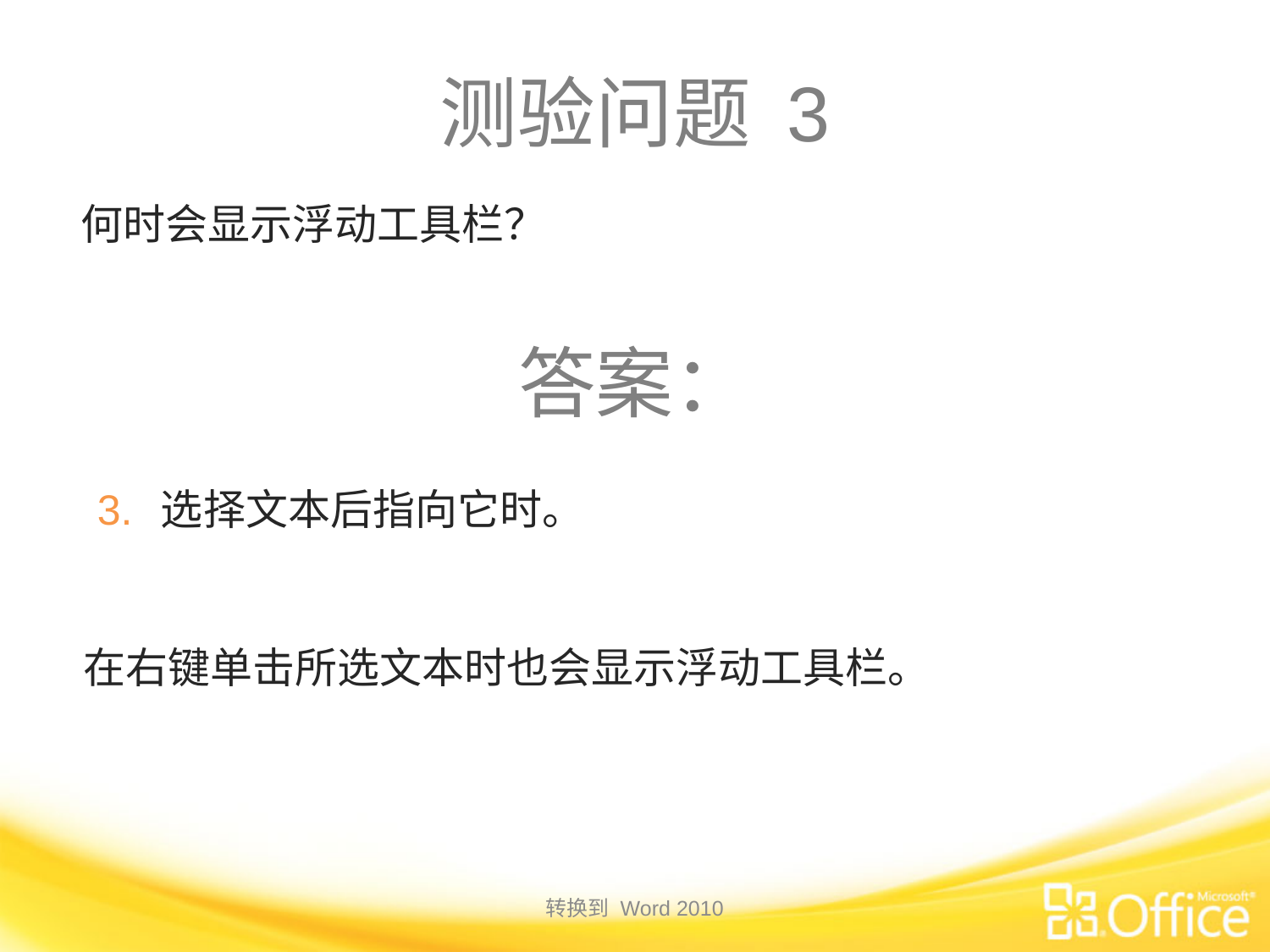

# 测验问题 3
何时会显示浮动工具栏？
答案：
选择文本后指向它时。
在右键单击所选文本时也会显示浮动工具栏。
转换到 Word 2010